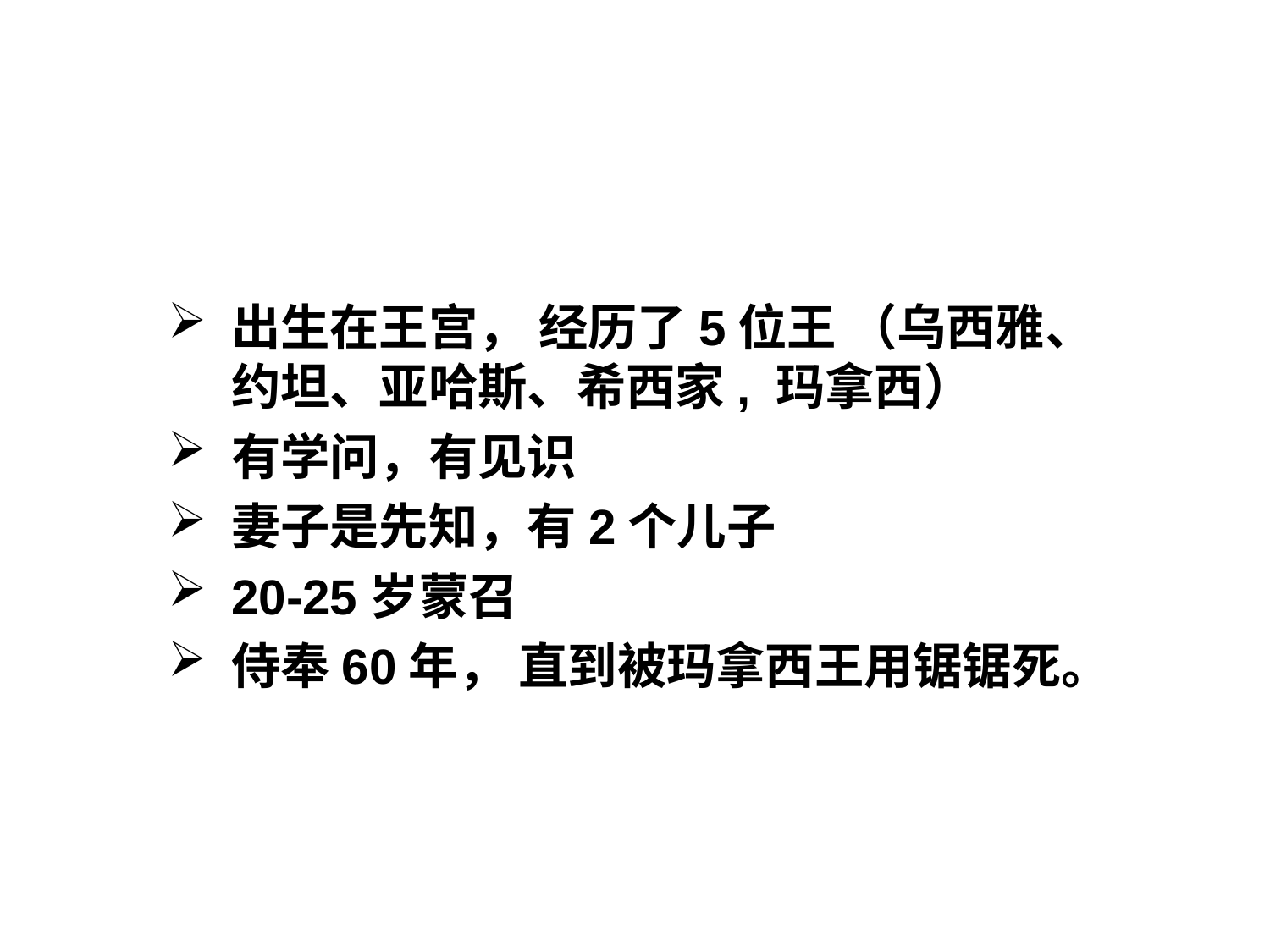

出生在王宫， 经历了5位王 （乌西雅、约坦、亚哈斯、希西家, 玛拿西）
有学问，有见识
妻子是先知，有2个儿子
20-25岁蒙召
侍奉60年， 直到被玛拿西王用锯锯死。